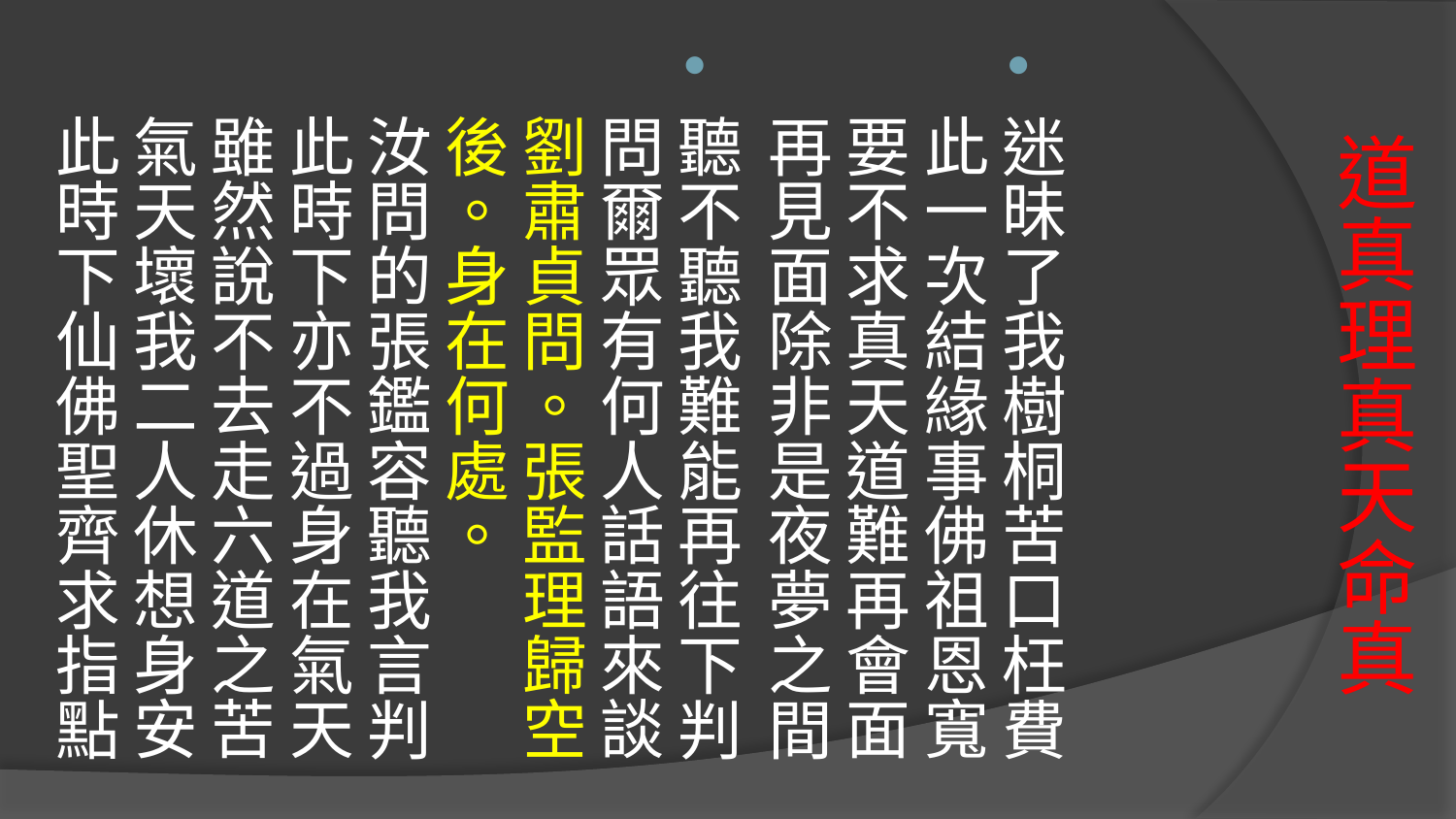

迷昧了我樹桐苦口枉費
此一次結緣事佛祖恩寬
要不求真天道難再會面
再見面除非是夜夢之間
聽不聽我難能再往下判
問爾眾有何人話語來談
劉肅貞問。張監理歸空後。身在何處。
汝問的張鑑容聽我言判
此時下亦不過身在氣天
雖然說不去走六道之苦
氣天壞我二人休想身安
此時下仙佛聖齊求指點
# 道真理真天命真